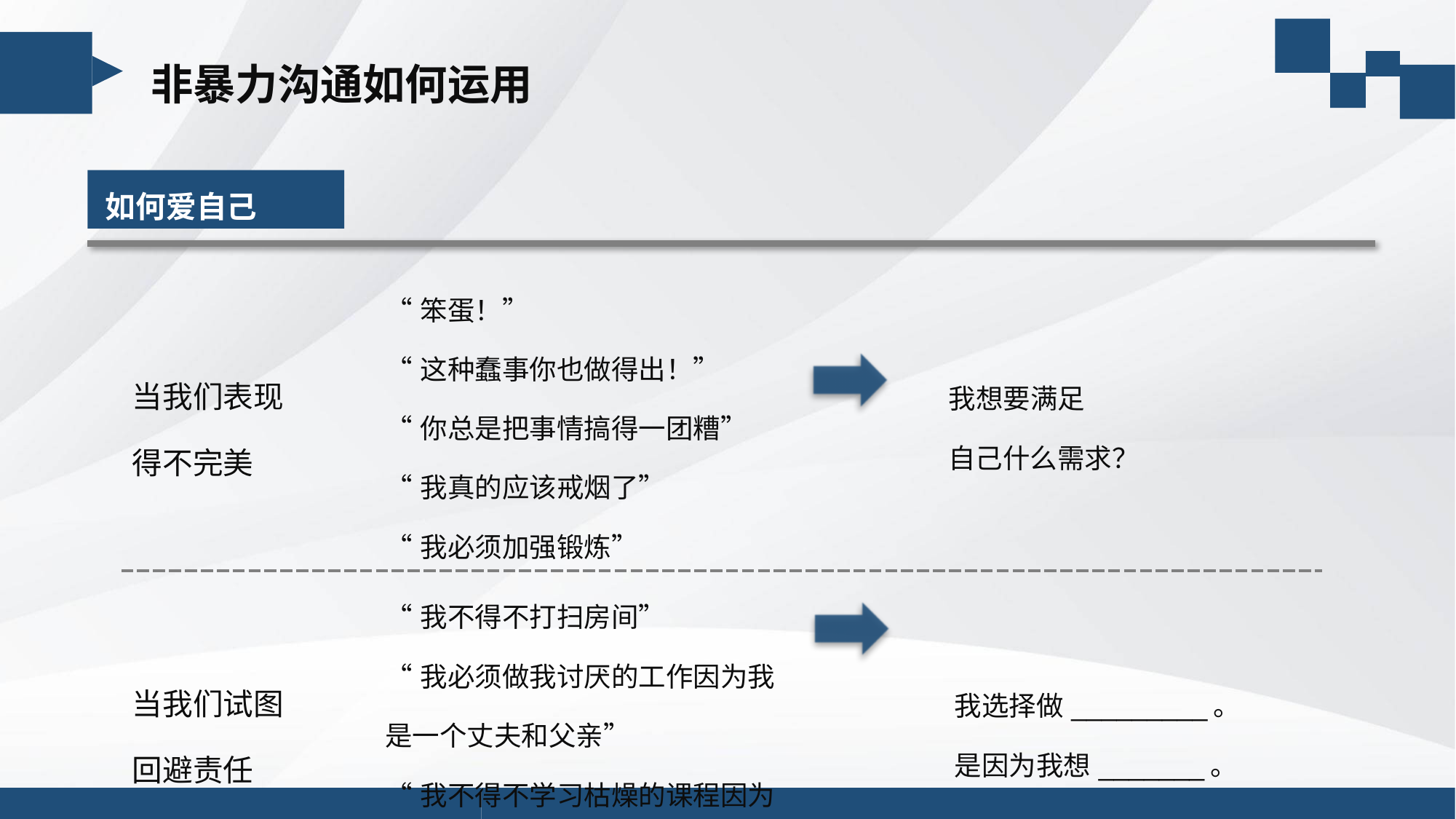

非暴力沟通如何运用
如何爱自己

| 当我们表现 得不完美 | “笨蛋！” “这种蠢事你也做得出！” “你总是把事情搞得一团糟” “我真的应该戒烟了” “我必须加强锻炼” | 我想要满足 自己什么需求？ |
| --- | --- | --- |
| 当我们试图 回避责任 | “我不得不打扫房间” “我必须做我讨厌的工作因为我 是一个丈夫和父亲” “我不得不学习枯燥的课程因为 我要毕业” | 我选择做\_\_\_\_\_\_\_\_\_。 是因为我想\_\_\_\_\_\_\_。 |